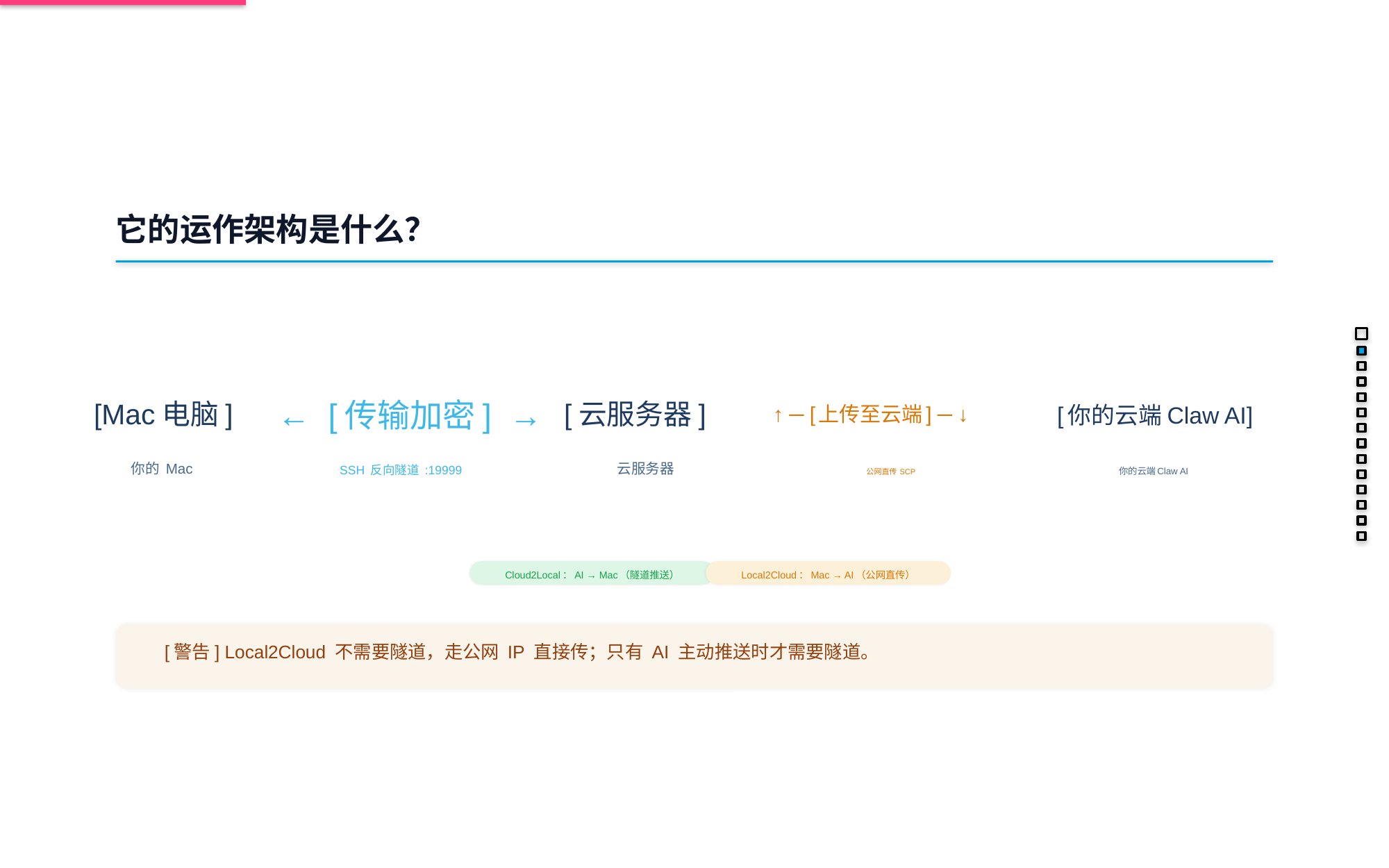

它的运作架构是什么？

←  [传输加密]  →
[Mac电脑]
[云服务器]
[你的云端Claw AI]
↑ ─ [上传至云端] ─ ↓

你的 Mac
云服务器
SSH 反向隧道 :19999
你的云端Claw AI
公网直传 SCP

Cloud2Local：AI → Mac（隧道推送）

Local2Cloud：Mac → AI（公网直传）
      [警告] Local2Cloud 不需要隧道，走公网 IP 直接传；只有 AI 主动推送时才需要隧道。